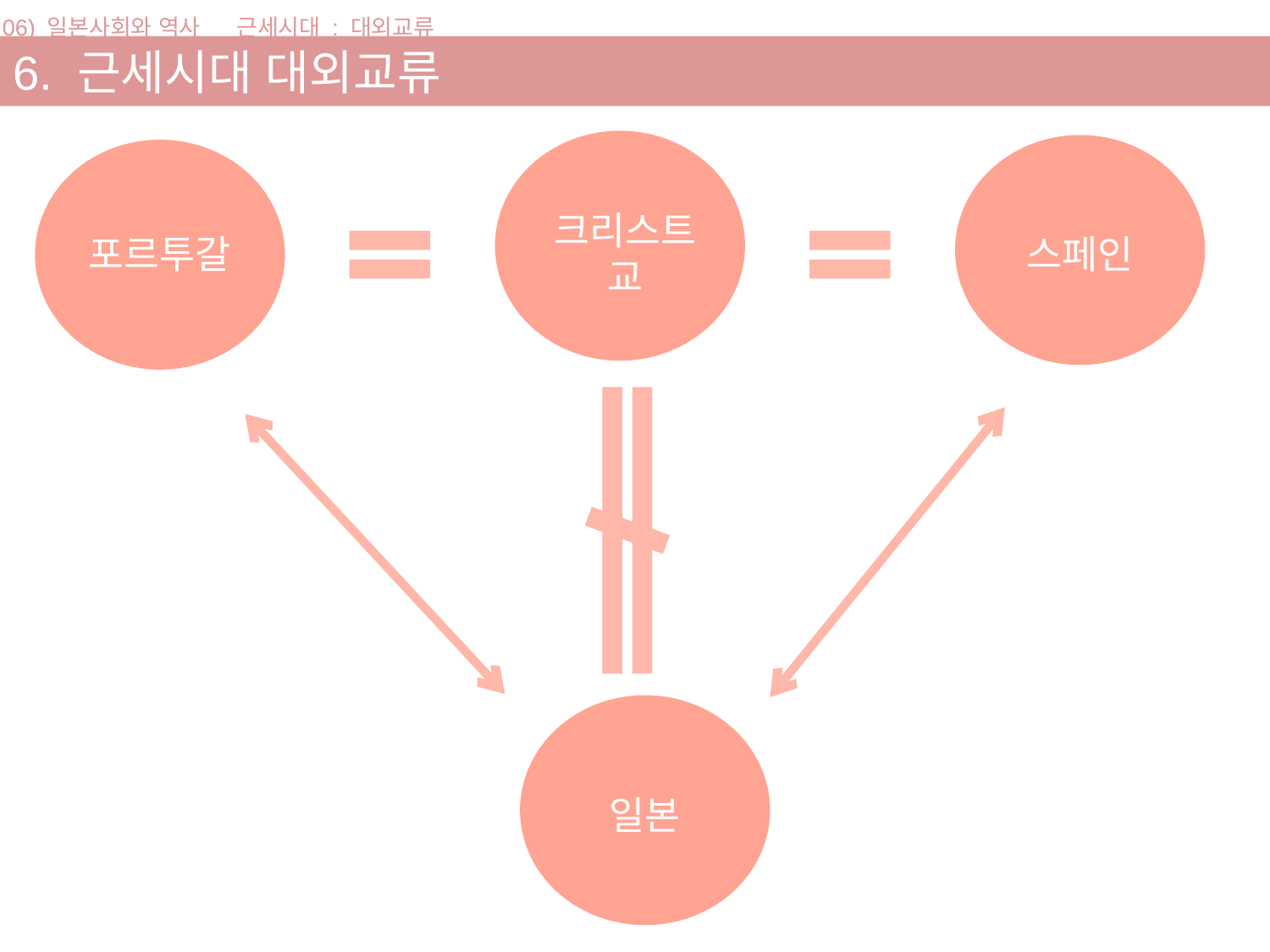

06) 일본사회와 역사 _ 근세시대 : 대외교류
6. 근세시대 대외교류

크리스트교

포르투갈
스페인

일본